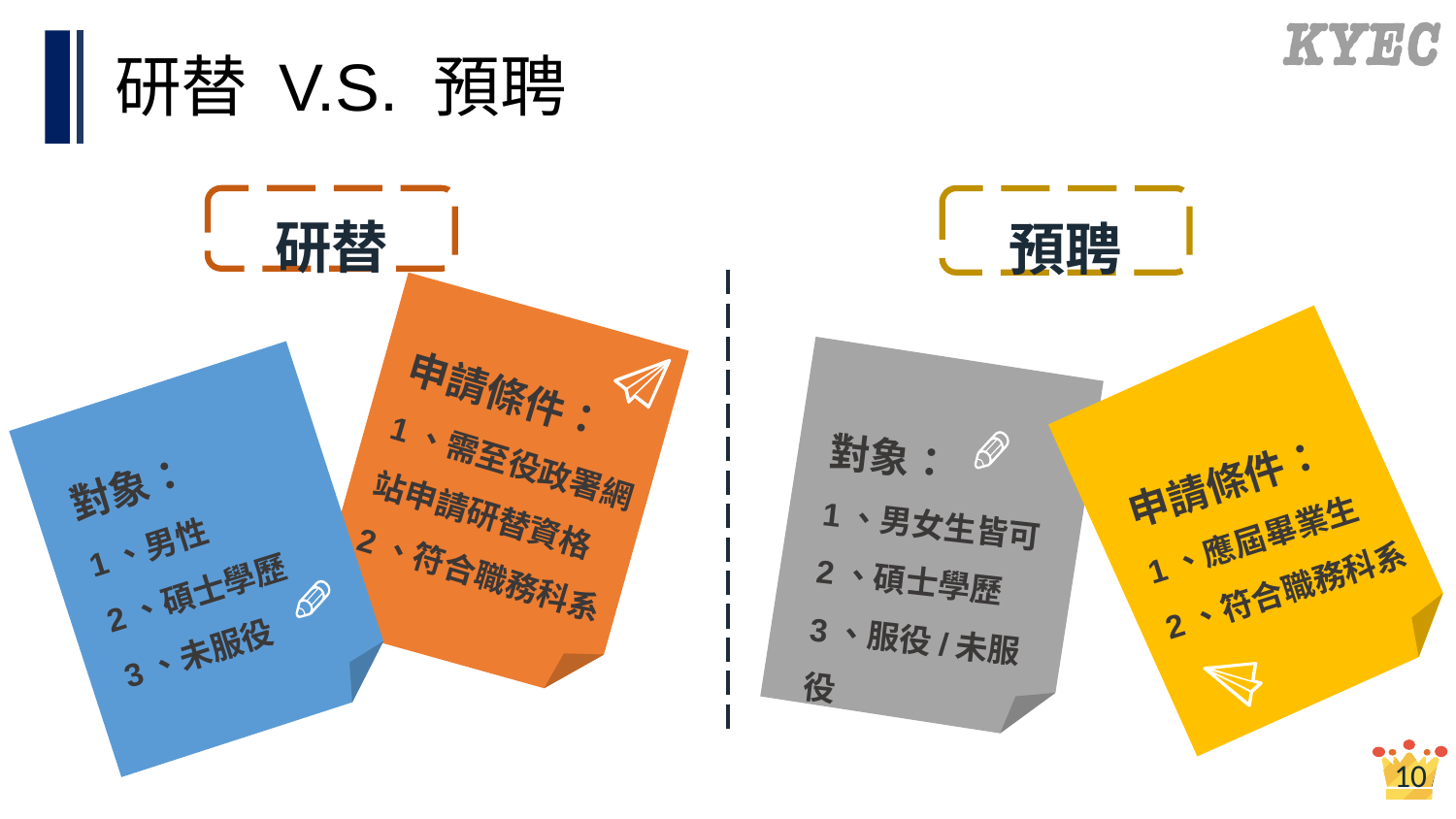

# 研替 V.S. 預聘
研替
預聘

申請條件：
1、需至役政署網站申請研替資格
2、符合職務科系

對象：
1、男性
2、碩士學歷
3、未服役

對象：
1、男女生皆可
2、碩士學歷
3、服役/未服役
申請條件：
1、應屆畢業生
2、符合職務科系